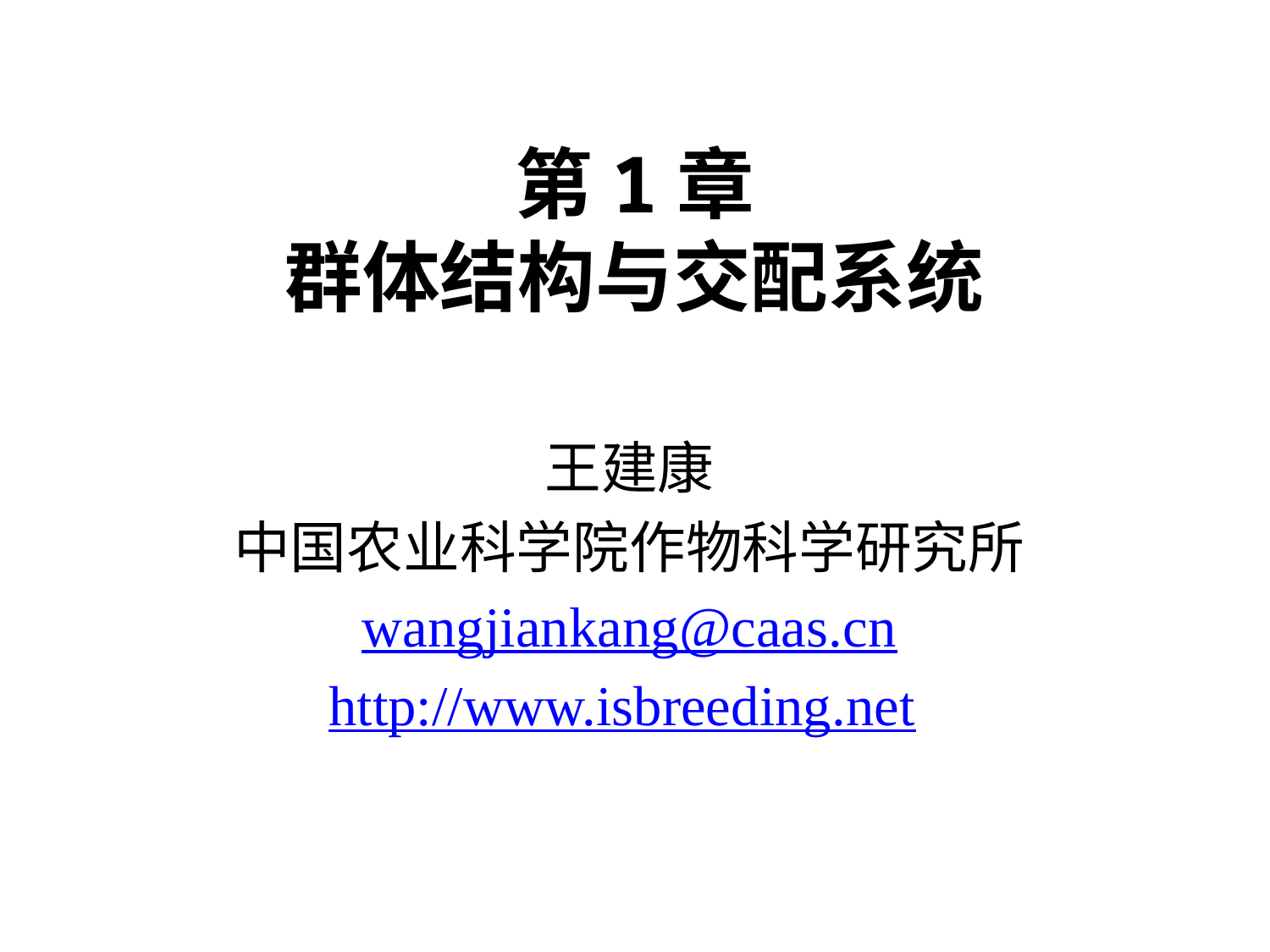

# 第1章 群体结构与交配系统
王建康
中国农业科学院作物科学研究所
wangjiankang@caas.cn
http://www.isbreeding.net